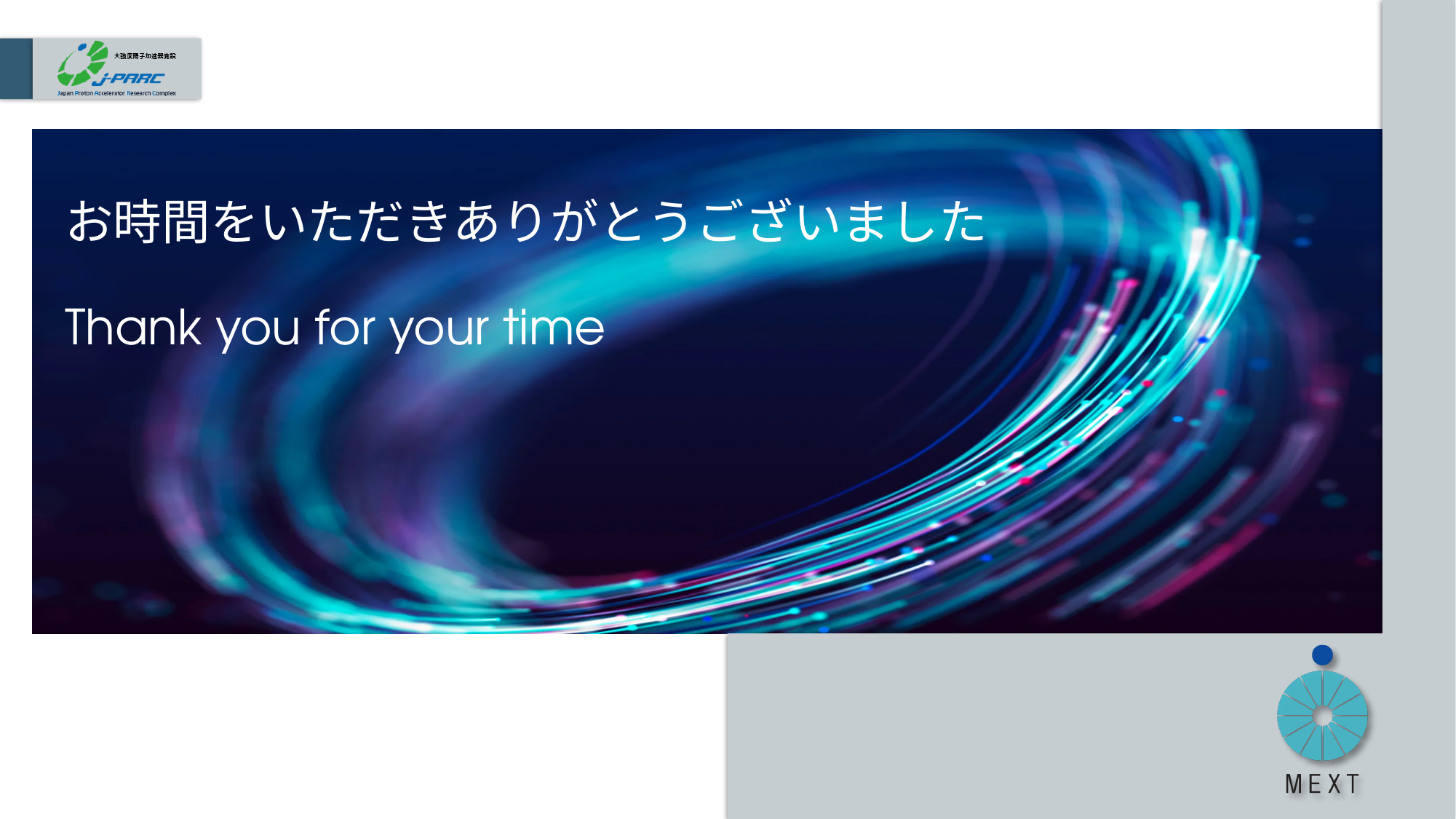

# お時間をいただきありがとうございました Thank you for your time